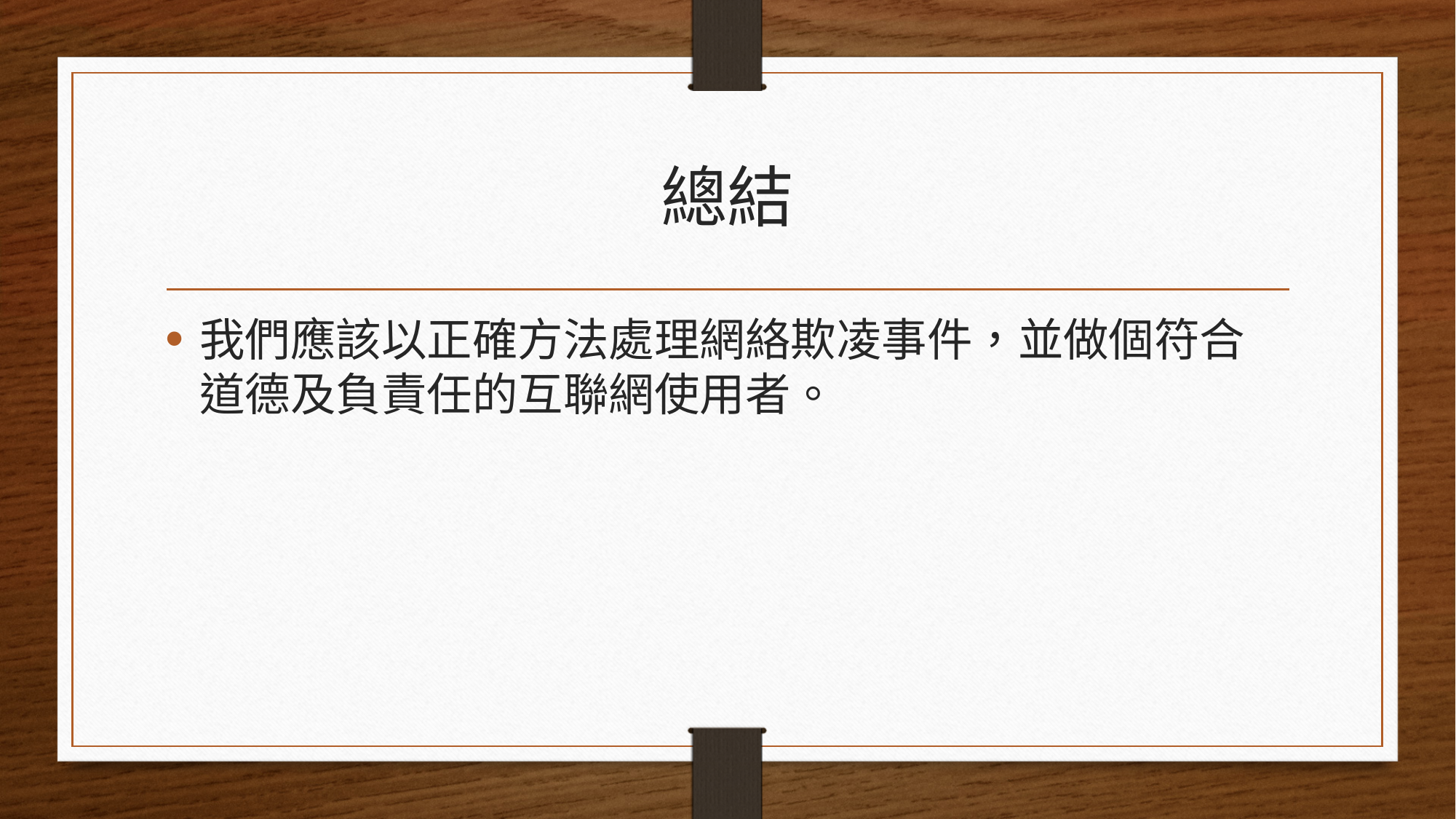

# 總結
我們應該以正確方法處理網絡欺凌事件，並做個符合道德及負責任的互聯網使用者。